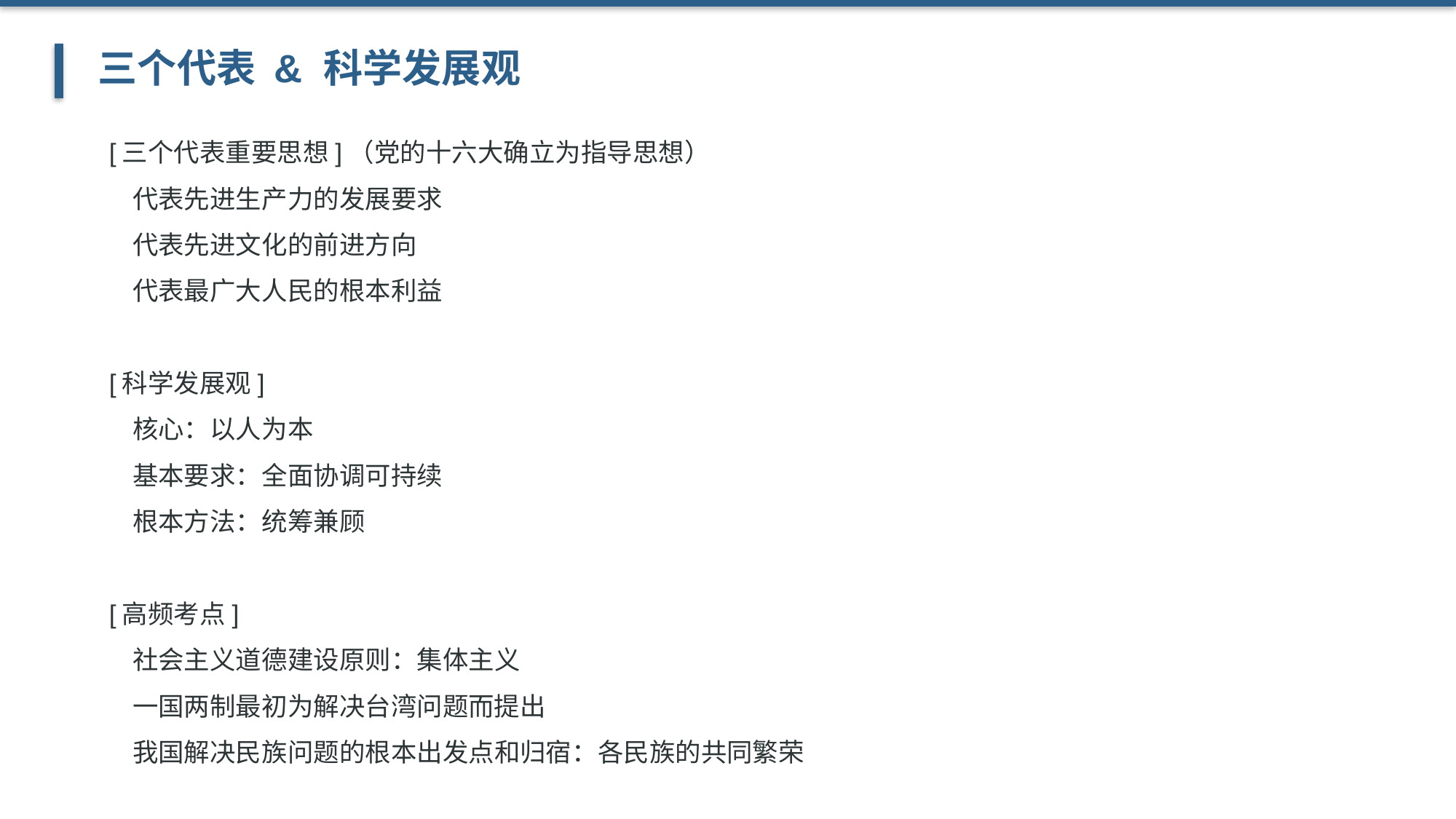

三个代表 & 科学发展观

[三个代表重要思想]（党的十六大确立为指导思想）
   代表先进生产力的发展要求
   代表先进文化的前进方向
   代表最广大人民的根本利益

[科学发展观]
   核心：以人为本
   基本要求：全面协调可持续
   根本方法：统筹兼顾

[高频考点]
   社会主义道德建设原则：集体主义
   一国两制最初为解决台湾问题而提出
   我国解决民族问题的根本出发点和归宿：各民族的共同繁荣